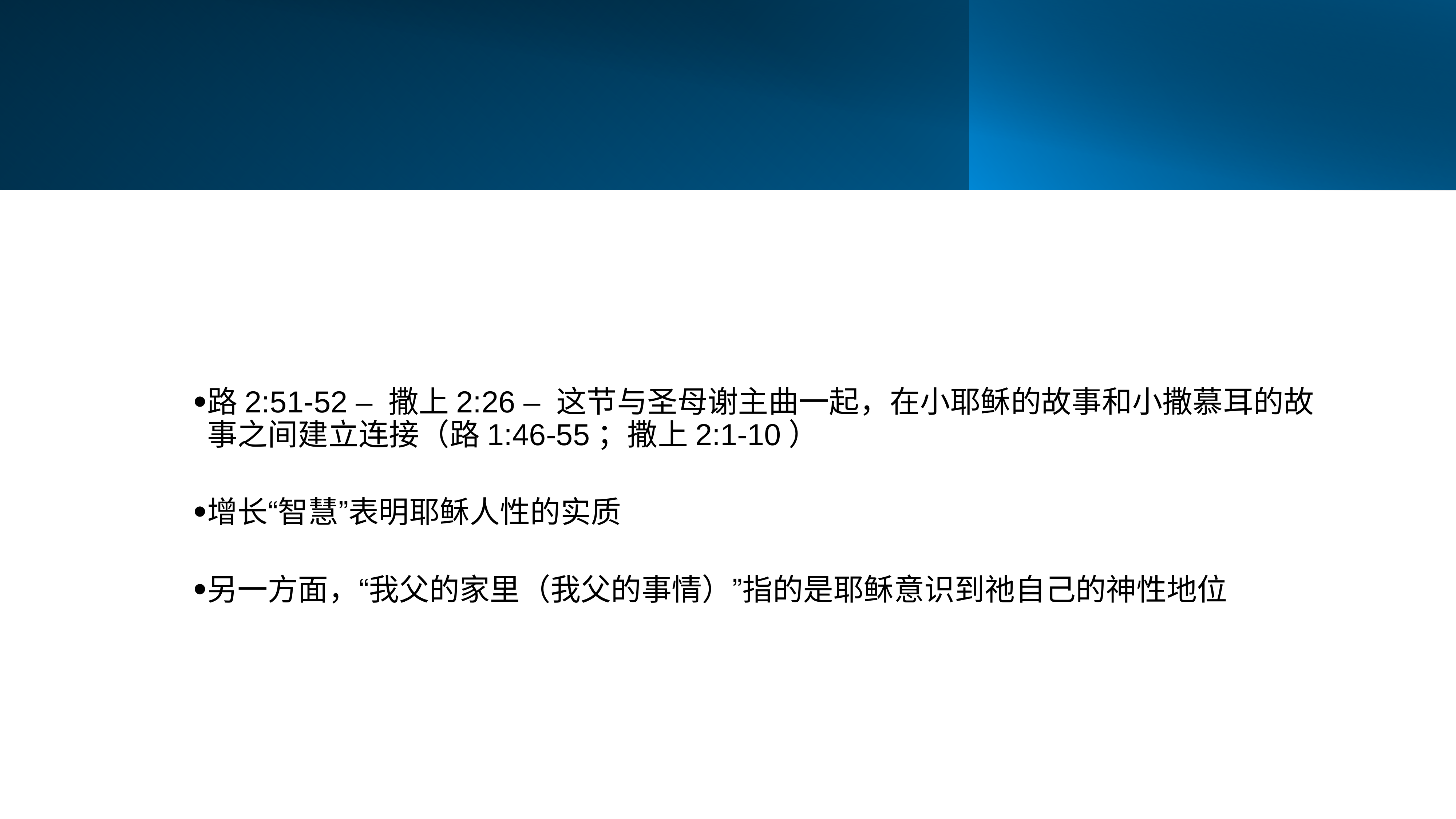

路2:51-52 – 撒上2:26 – 这节与圣母谢主曲一起，在小耶稣的故事和小撒慕耳的故事之间建立连接（路1:46-55；撒上2:1-10）
增长“智慧”表明耶稣人性的实质
另一方面，“我父的家里（我父的事情）”指的是耶稣意识到祂自己的神性地位